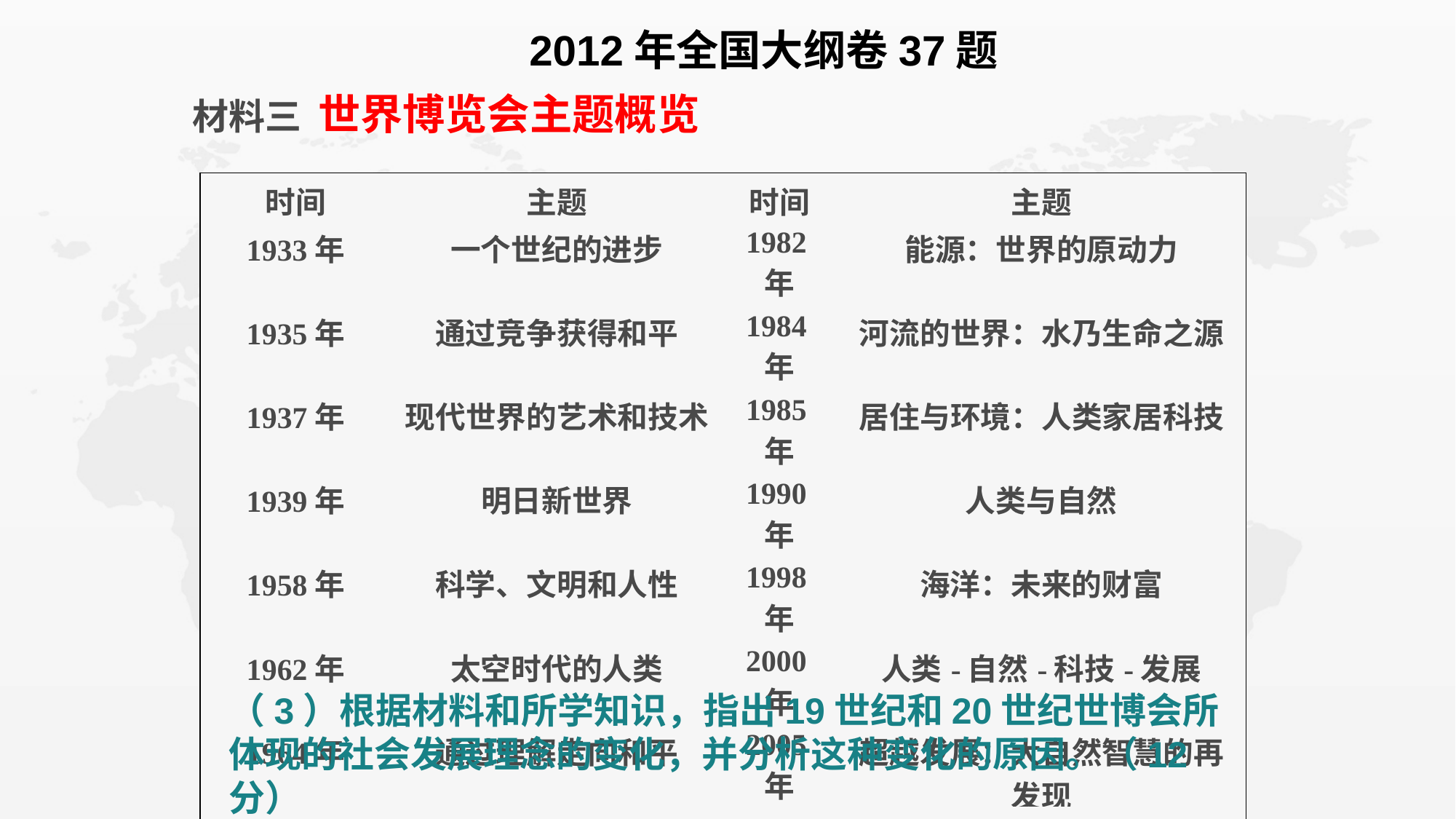

2012年全国大纲卷37题
材料三  世界博览会主题概览
| 时间 | 主题 | 时间 | 主题 |
| --- | --- | --- | --- |
| 1933年 | 一个世纪的进步 | 1982年 | 能源：世界的原动力 |
| 1935年 | 通过竞争获得和平 | 1984年 | 河流的世界：水乃生命之源 |
| 1937年 | 现代世界的艺术和技术 | 1985年 | 居住与环境：人类家居科技 |
| 1939年 | 明日新世界 | 1990年 | 人类与自然 |
| 1958年 | 科学、文明和人性 | 1998年 | 海洋：未来的财富 |
| 1962年 | 太空时代的人类 | 2000年 | 人类-自然-科技-发展 |
| 1964年 | 通过理解走向和平 | 2005年 | 超越发展：大自然智慧的再发现 |
| 1970年 | 人类的进步与和谐 | 2010年 | 城市，让生活更美好 |
| 1974年 | 无污染的进步 | 2015年 | 给养地球：生命的能源 |

（3）根据材料和所学知识，指出19世纪和20世纪世博会所体现的社会发展理念的变化，并分析这种变化的原因。（12分）